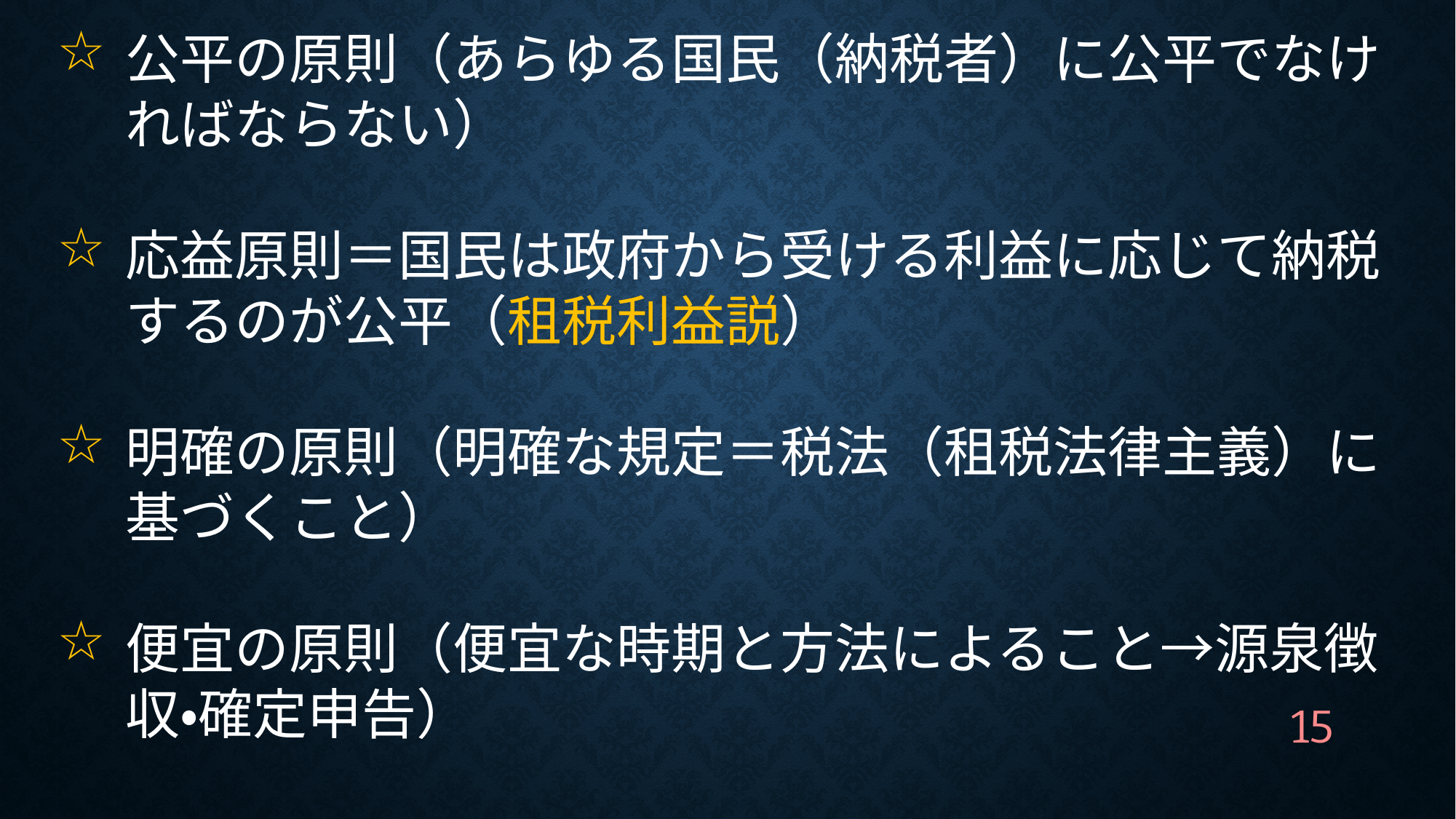

公平の原則（あらゆる国民（納税者）に公平でなければならない）

応益原則＝国民は政府から受ける利益に応じて納税するのが公平（租税利益説）

明確の原則（明確な規定＝税法（租税法律主義）に基づくこと）

便宜の原則（便宜な時期と方法によること→源泉徴収・確定申告）
15